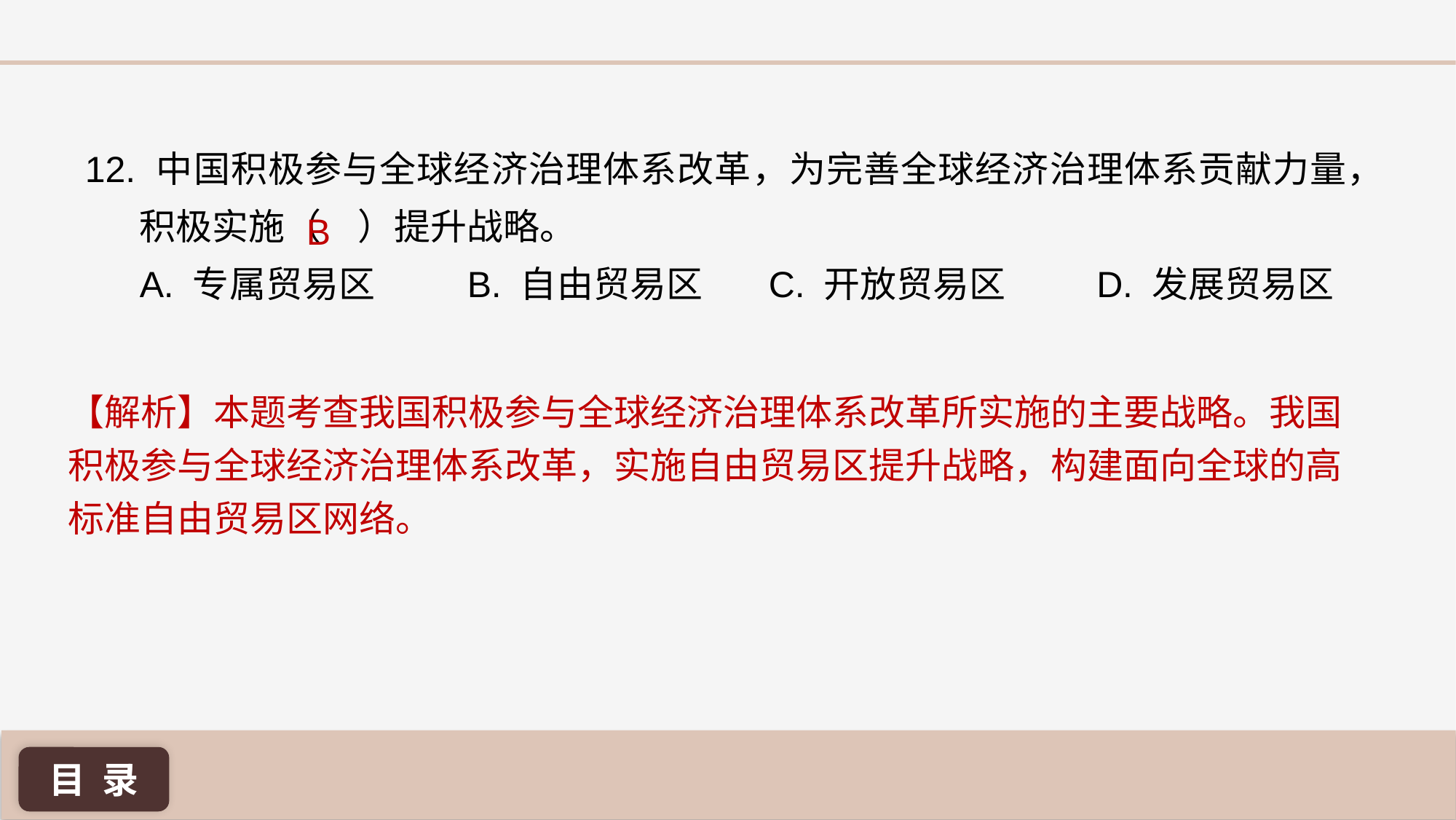

12. 中国积极参与全球经济治理体系改革，为完善全球经济治理体系贡献力量，积极实施（ 	）提升战略。
A. 专属贸易区 	B. 自由贸易区       C. 开放贸易区          D. 发展贸易区
B
【解析】本题考查我国积极参与全球经济治理体系改革所实施的主要战略。我国积极参与全球经济治理体系改革，实施自由贸易区提升战略，构建面向全球的高标准自由贸易区网络。